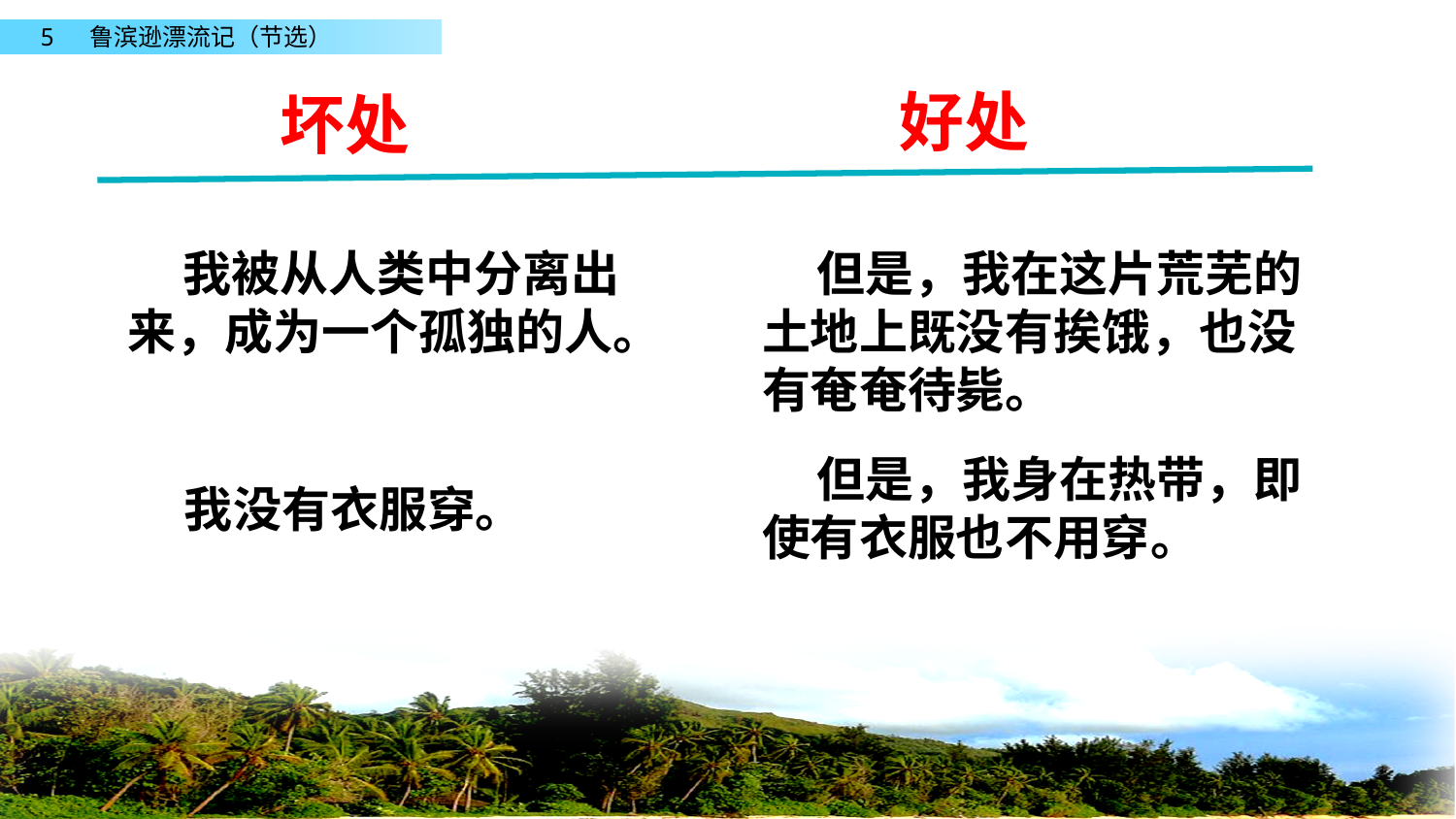

好处
坏处
    但是，我在这片荒芜的土地上既没有挨饿，也没有奄奄待毙。
    我被从人类中分离出来，成为一个孤独的人。
    但是，我身在热带，即使有衣服也不用穿。
    我没有衣服穿。